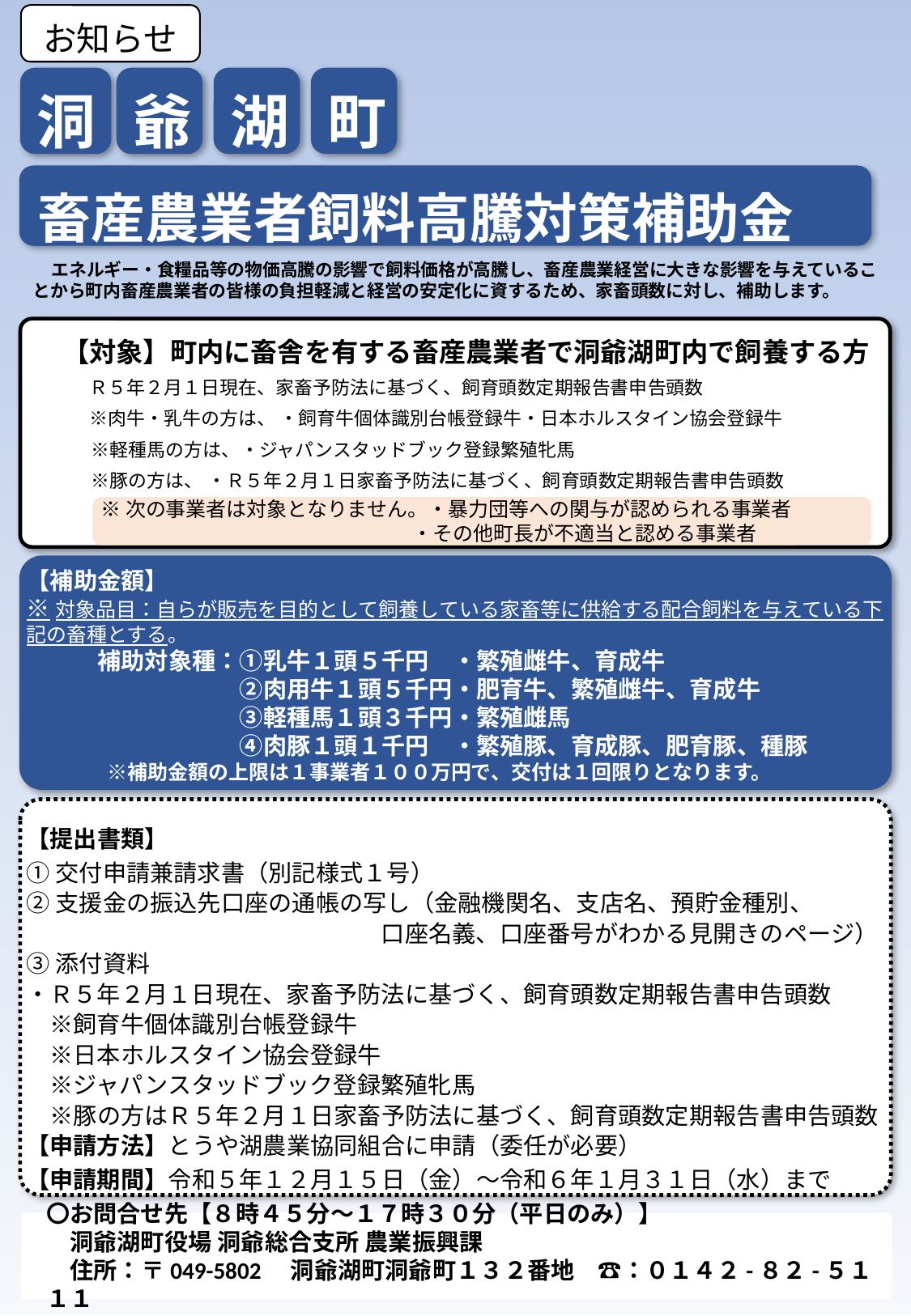

お知らせ
爺
湖
洞
町
畜産農業者飼料高騰対策補助金
　エネルギー・食糧品等の物価高騰の影響で飼料価格が高騰し、畜産農業経営に大きな影響を与えていることから町内畜産農業者の皆様の負担軽減と経営の安定化に資するため、家畜頭数に対し、補助します。

　【対象】町内に畜舎を有する畜産農業者で洞爺湖町内で飼養する方
　　Ｒ５年２月１日現在、家畜予防法に基づく、飼育頭数定期報告書申告頭数
　　※肉牛・乳牛の方は、 ・飼育牛個体識別台帳登録牛・日本ホルスタイン協会登録牛
　　　※軽種馬の方は、・ジャパンスタッドブック登録繁殖牝馬
　　　※豚の方は、 ・Ｒ５年２月１日家畜予防法に基づく、飼育頭数定期報告書申告頭数

※次の事業者は対象となりません。・暴力団等への関与が認められる事業者
　　　　　　　　　　　　　　　  ・その他町長が不適当と認める事業者

【補助金額】
※対象品目：自らが販売を目的として飼養している家畜等に供給する配合飼料を与えている下記の畜種とする。
　　　補助対象種：①乳牛１頭５千円　・繁殖雌牛、育成牛
　　　　　　　　　②肉用牛１頭５千円・肥育牛、繁殖雌牛、育成牛
　　　　　　　　　③軽種馬１頭３千円・繁殖雌馬
　　　　　　　　　④肉豚１頭１千円　・繁殖豚、育成豚、肥育豚、種豚
　　　　※補助金額の上限は１事業者１００万円で、交付は１回限りとなります。

【提出書類】
①交付申請兼請求書（別記様式１号）
②支援金の振込先口座の通帳の写し（金融機関名、支店名、預貯金種別、
　　　　　　　　　　　　　　　口座名義、口座番号がわかる見開きのページ）
③添付資料
・Ｒ５年２月１日現在、家畜予防法に基づく、飼育頭数定期報告書申告頭数
　※飼育牛個体識別台帳登録牛
　※日本ホルスタイン協会登録牛
　※ジャパンスタッドブック登録繁殖牝馬
　※豚の方はＲ５年２月１日家畜予防法に基づく、飼育頭数定期報告書申告頭数
【申請方法】とうや湖農業協同組合に申請（委任が必要）
【申請期間】令和５年１２月１５日（金）～令和６年１月３１日（水）まで

〇お問合せ先【８時４５分～１７時３０分（平日のみ）】
　洞爺湖町役場 洞爺総合支所 農業振興課
　住所：〒049-5802　洞爺湖町洞爺町１３２番地　☎：０１４２-８２-５１１１